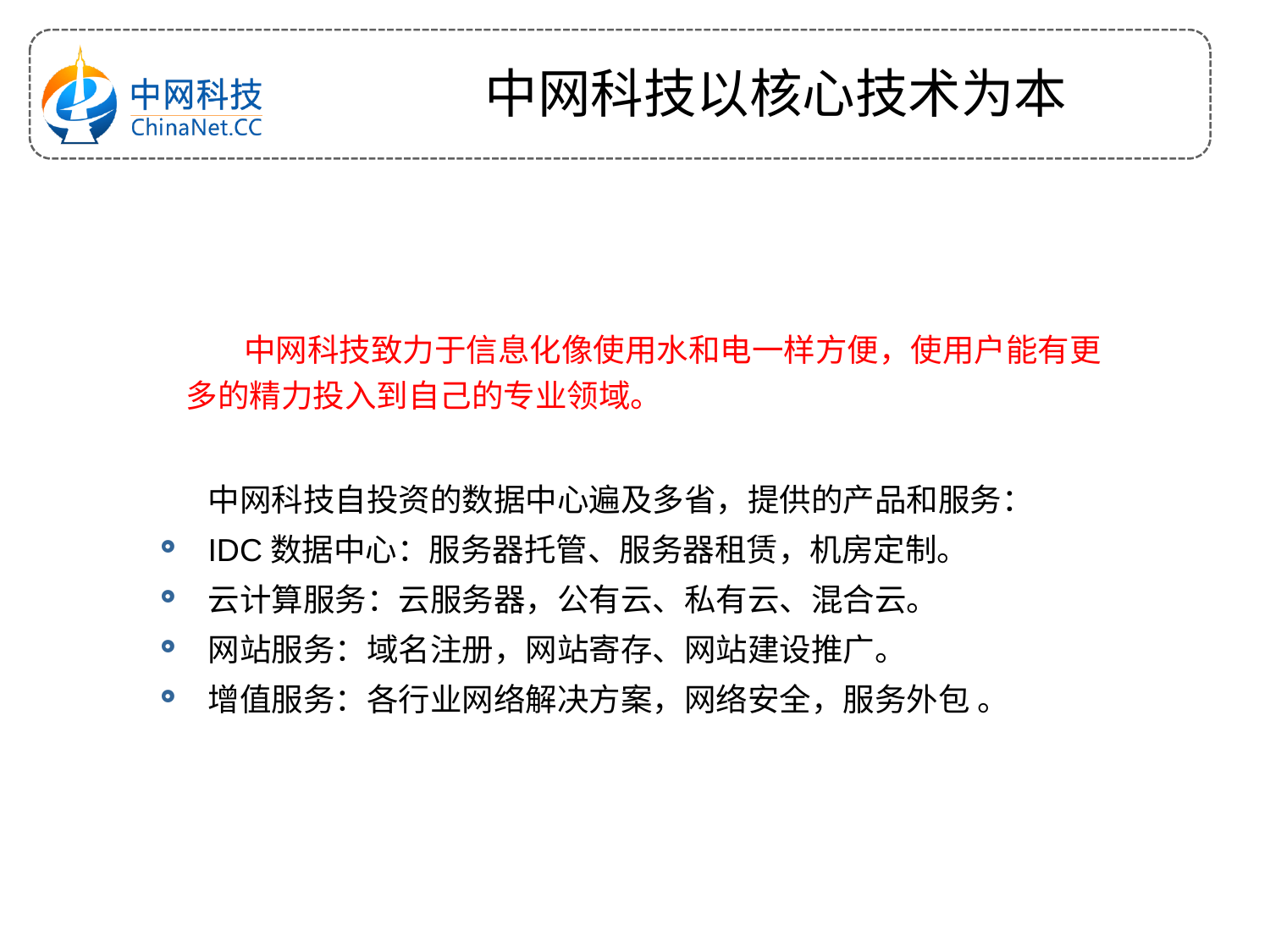

中网科技以核心技术为本
       中网科技致力于信息化像使用水和电一样方便，使用户能有更多的精力投入到自己的专业领域。

  中网科技自投资的数据中心遍及多省，提供的产品和服务：
IDC数据中心：服务器托管、服务器租赁，机房定制。
云计算服务：云服务器，公有云、私有云、混合云。
网站服务：域名注册，网站寄存、网站建设推广。
增值服务：各行业网络解决方案，网络安全，服务外包 。